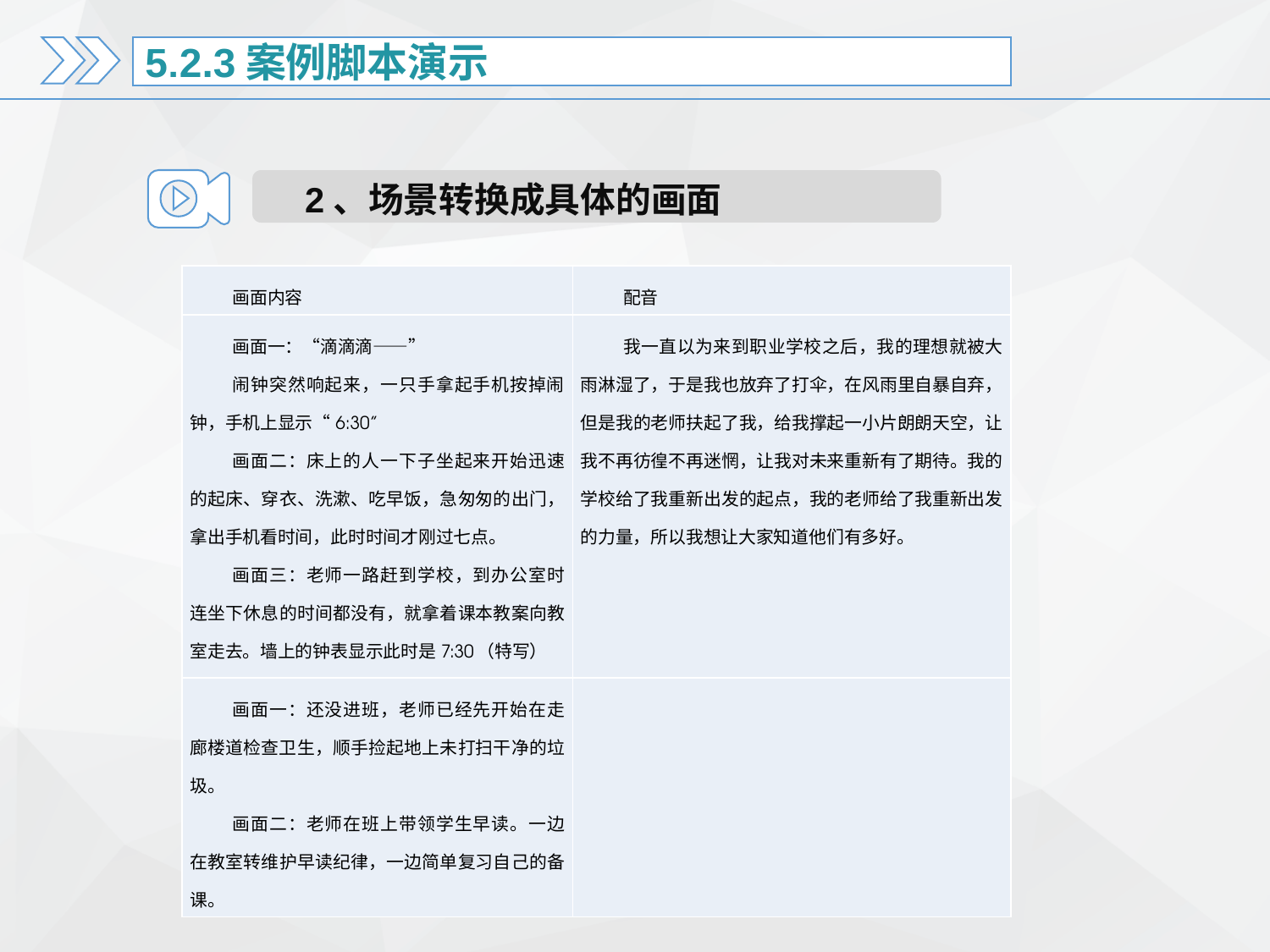

5.2.3案例脚本演示

2、场景转换成具体的画面
| 画面内容 | 配音 |
| --- | --- |
| 画面一：“滴滴滴——” 闹钟突然响起来，一只手拿起手机按掉闹钟，手机上显示“6:30” 画面二：床上的人一下子坐起来开始迅速的起床、穿衣、洗漱、吃早饭，急匆匆的出门，拿出手机看时间，此时时间才刚过七点。 画面三：老师一路赶到学校，到办公室时连坐下休息的时间都没有，就拿着课本教案向教室走去。墙上的钟表显示此时是7:30（特写） | 我一直以为来到职业学校之后，我的理想就被大雨淋湿了，于是我也放弃了打伞，在风雨里自暴自弃，但是我的老师扶起了我，给我撑起一小片朗朗天空，让我不再彷徨不再迷惘，让我对未来重新有了期待。我的学校给了我重新出发的起点，我的老师给了我重新出发的力量，所以我想让大家知道他们有多好。 |
| 画面一：还没进班，老师已经先开始在走廊楼道检查卫生，顺手捡起地上未打扫干净的垃圾。 画面二：老师在班上带领学生早读。一边在教室转维护早读纪律，一边简单复习自己的备课。 |  |